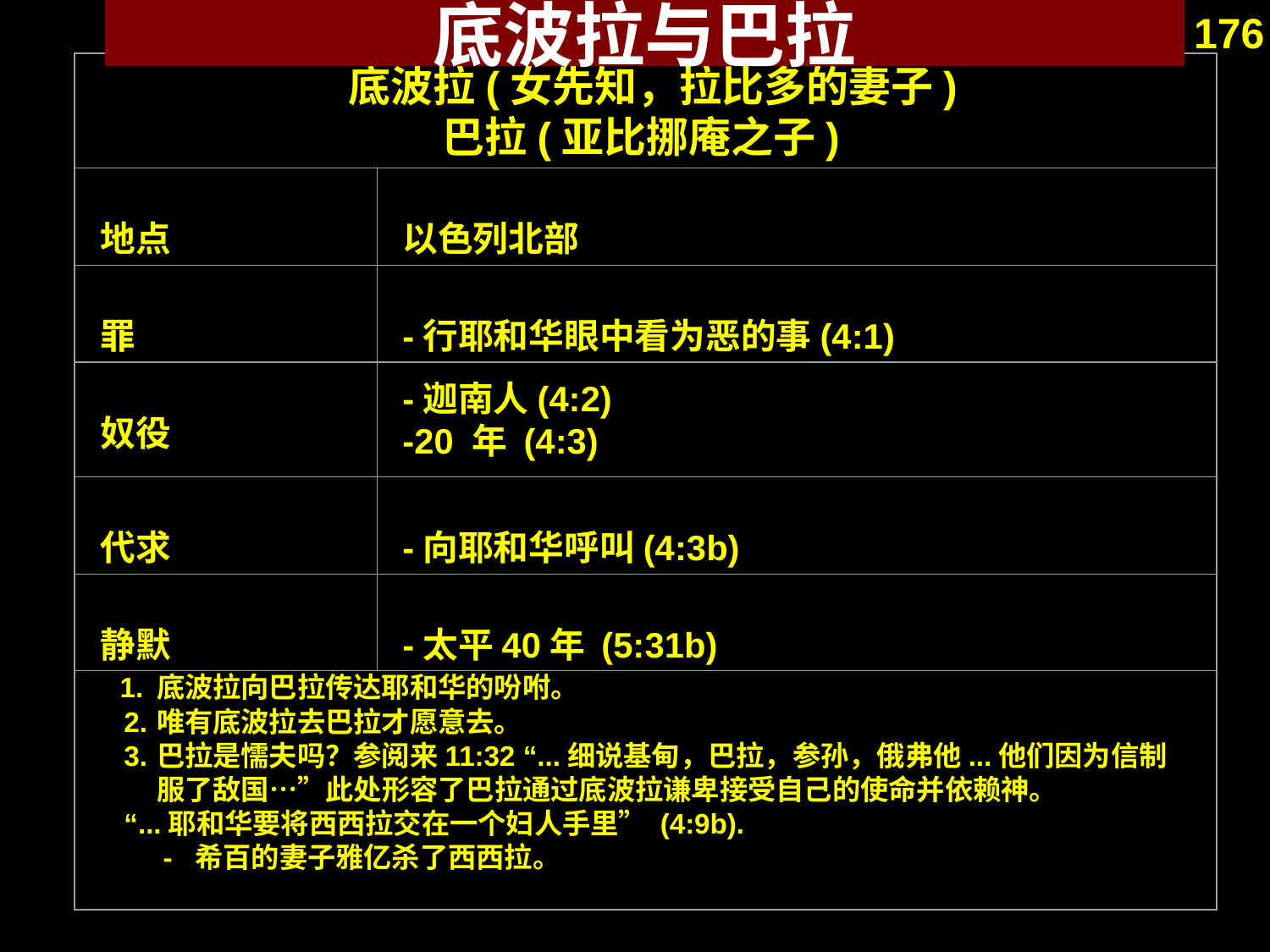

底波拉与巴拉
176

 底波拉(女先知，拉比多的妻子)
巴拉(亚比挪庵之子)

地点

以色列北部

罪

-行耶和华眼中看为恶的事(4:1)

-迦南人(4:2)
-20 年 (4:3)

奴役

代求

-向耶和华呼叫(4:3b)

静默

-太平40年 (5:31b)
  1.	底波拉向巴拉传达耶和华的吩咐。
   2.	唯有底波拉去巴拉才愿意去。
   3.	巴拉是懦夫吗？参阅来11:32 “...细说基甸，巴拉，参孙，俄弗他...他们因为信制服了敌国…”此处形容了巴拉通过底波拉谦卑接受自己的使命并依赖神。
   “...耶和华要将西西拉交在一个妇人手里” (4:9b).
        -  希百的妻子雅亿杀了西西拉。